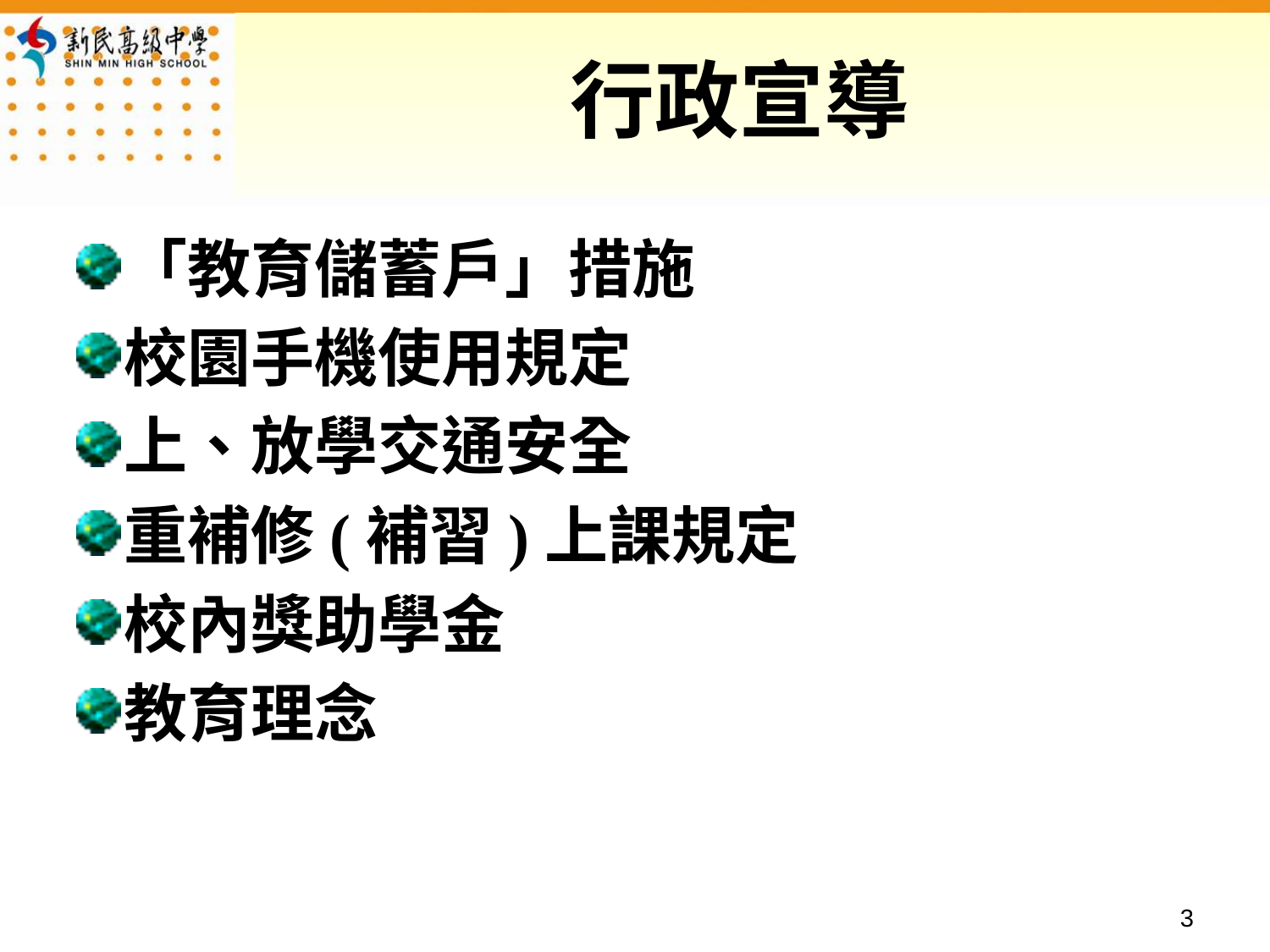

# 行政宣導
「教育儲蓄戶」措施
校園手機使用規定
上、放學交通安全
重補修(補習)上課規定
校內獎助學金
教育理念

3